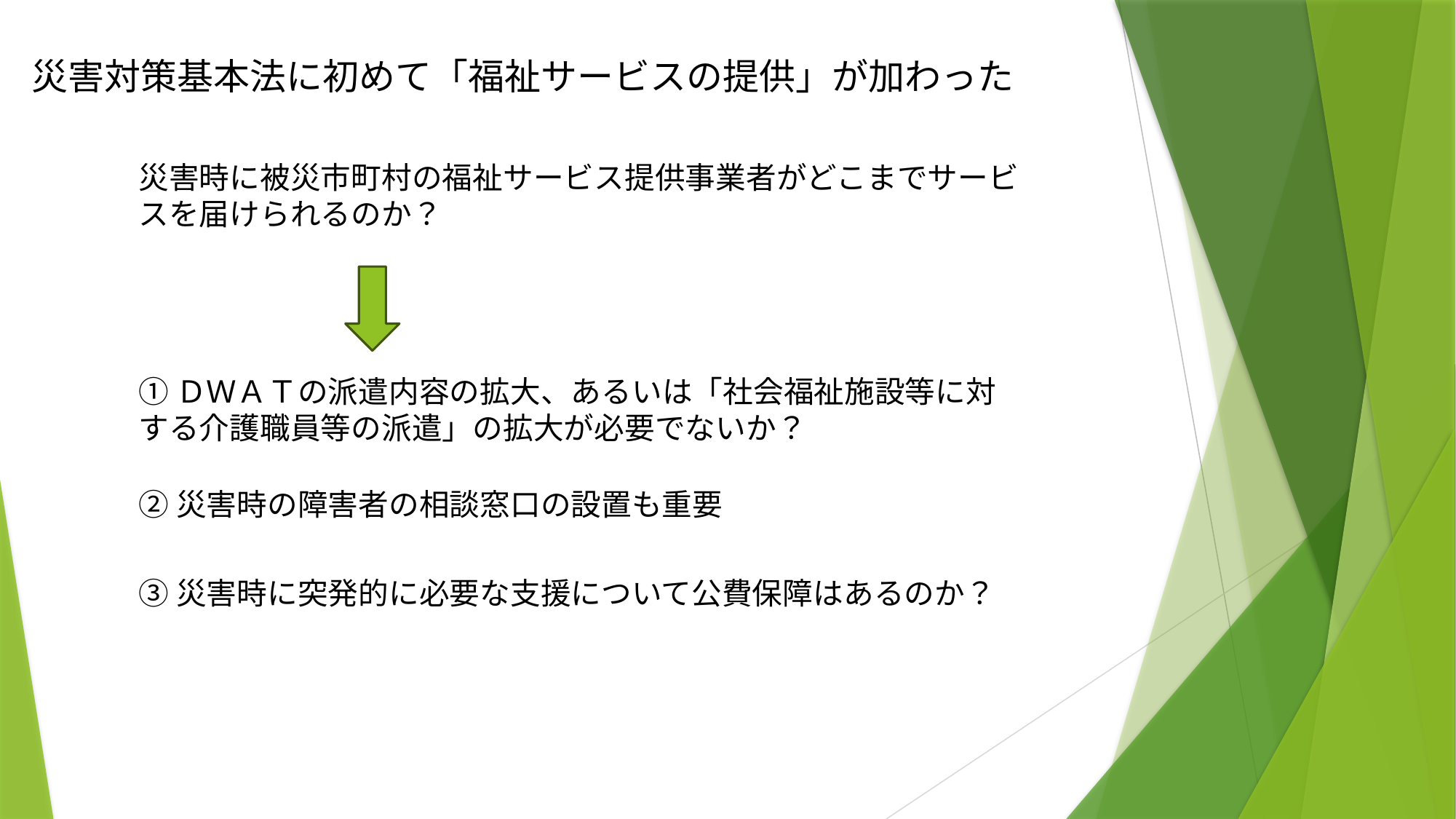

災害対策基本法に初めて「福祉サービスの提供」が加わった
災害時に被災市町村の福祉サービス提供事業者がどこまでサービスを届けられるのか？

①ＤＷＡＴの派遣内容の拡大、あるいは「社会福祉施設等に対する介護職員等の派遣」の拡大が必要でないか？
②災害時の障害者の相談窓口の設置も重要
③災害時に突発的に必要な支援について公費保障はあるのか？